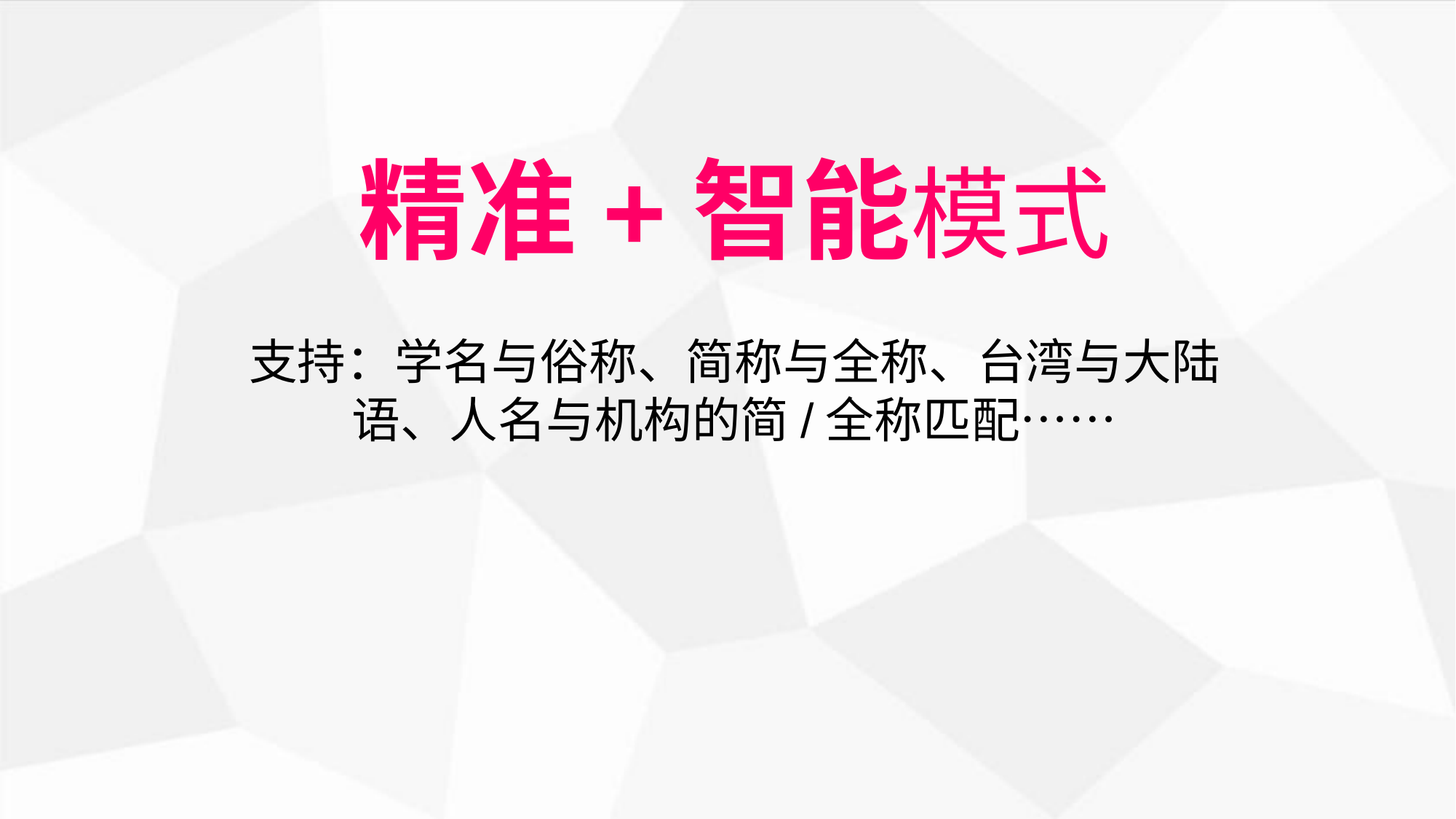

精准+智能模式

支持：学名与俗称、简称与全称、台湾与大陆语、人名与机构的简/全称匹配……